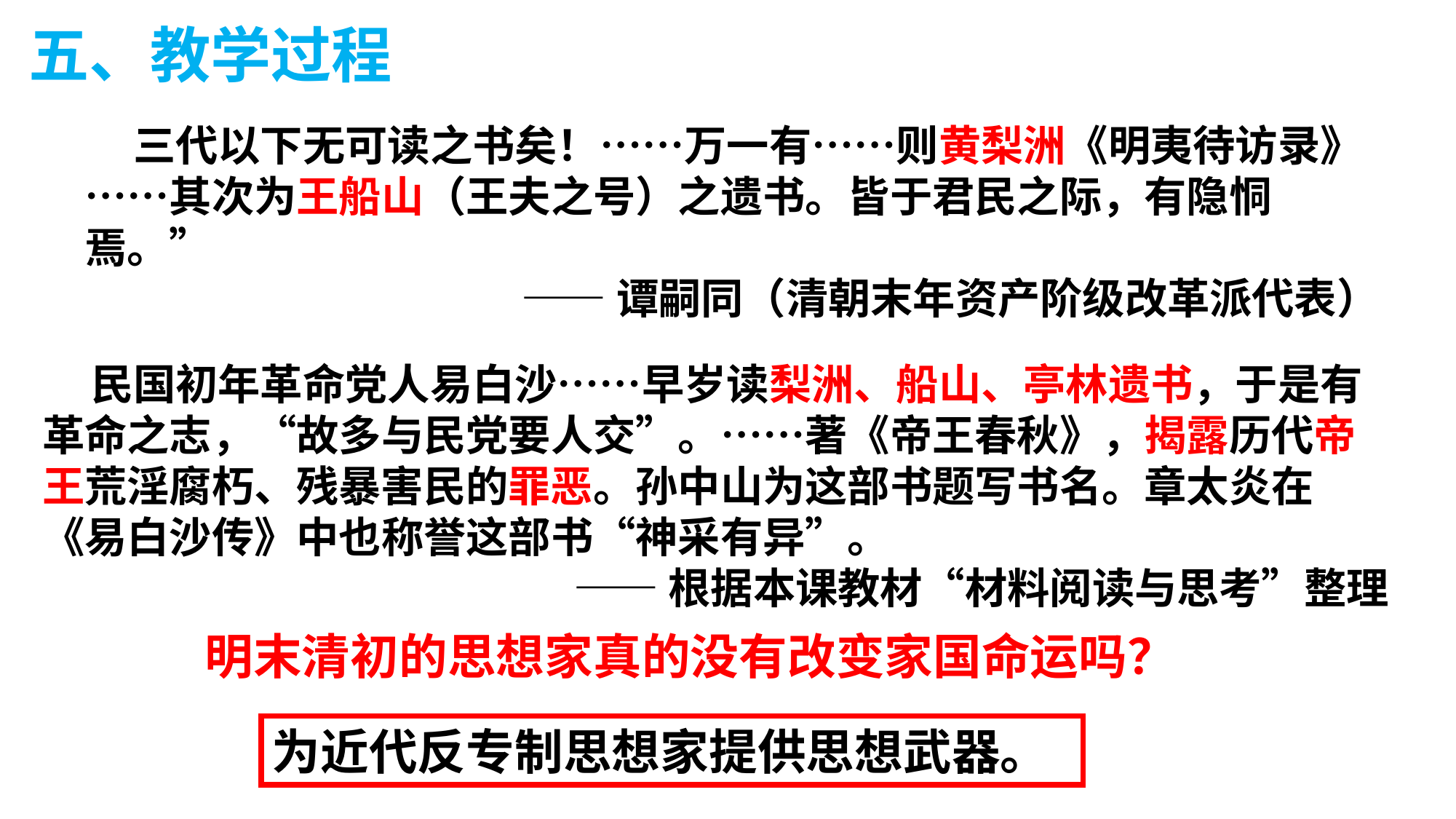

五、教学过程
    三代以下无可读之书矣！……万一有……则黄梨洲《明夷待访录》……其次为王船山（王夫之号）之遗书。皆于君民之际，有隐恫焉。”
——谭嗣同（清朝末年资产阶级改革派代表）
    民国初年革命党人易白沙……早岁读梨洲、船山、亭林遗书，于是有革命之志，“故多与民党要人交”。……著《帝王春秋》，揭露历代帝王荒淫腐朽、残暴害民的罪恶。孙中山为这部书题写书名。章太炎在《易白沙传》中也称誉这部书“神采有异”。
——根据本课教材“材料阅读与思考”整理
明末清初的思想家真的没有改变家国命运吗？
为近代反专制思想家提供思想武器。